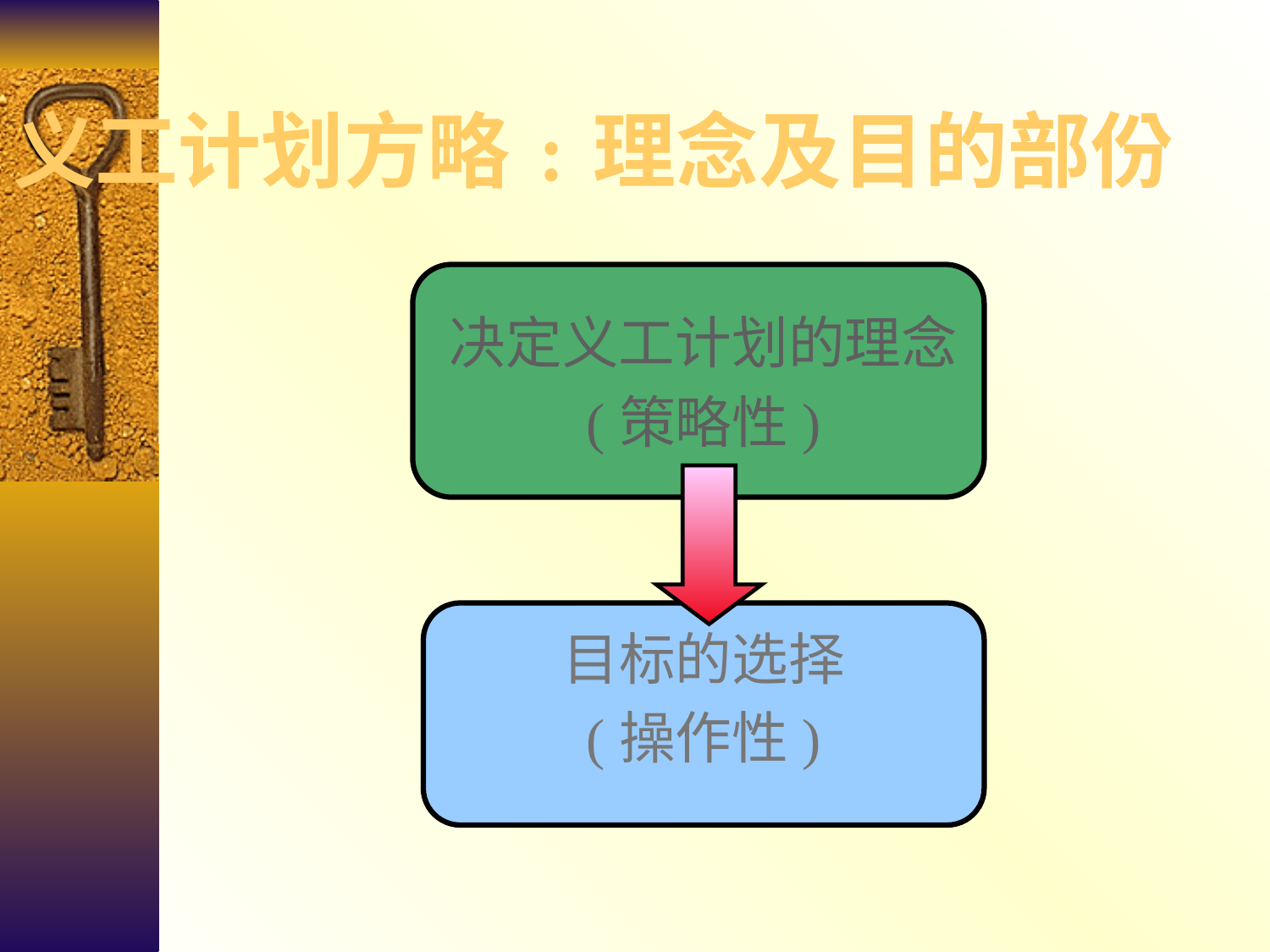

# 义工计划方略﹕理念及目的部份

决定义工计划的理念
(策略性)

目标的选择
(操作性)